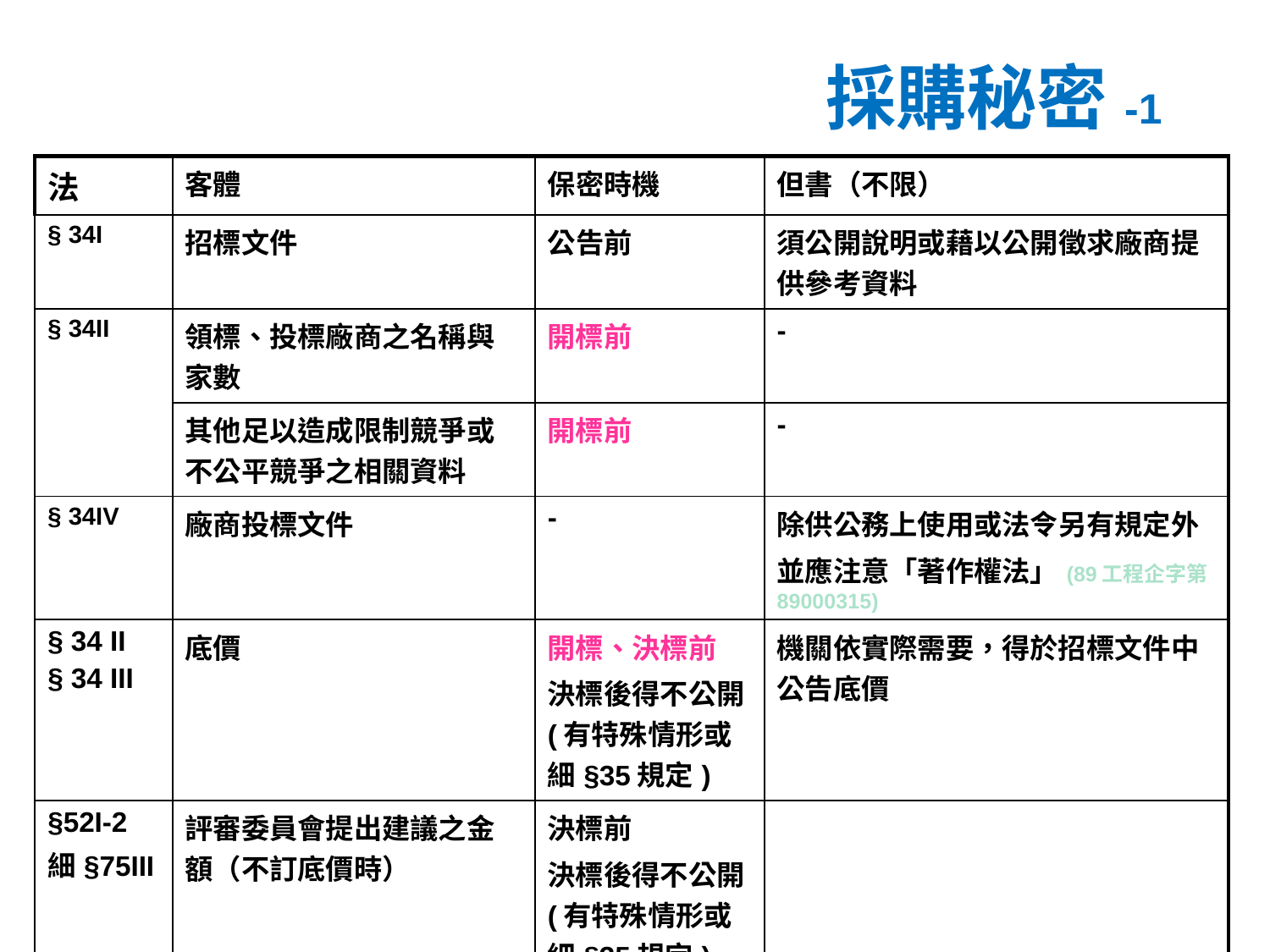

# 採購秘密-1
| 法 | 客體 | 保密時機 | 但書（不限） |
| --- | --- | --- | --- |
| § 34I | 招標文件 | 公告前 | 須公開說明或藉以公開徵求廠商提供參考資料 |
| § 34II | 領標、投標廠商之名稱與家數 | 開標前 | - |
|  | 其他足以造成限制競爭或不公平競爭之相關資料 | 開標前 | - |
| § 34IV | 廠商投標文件 | - | 除供公務上使用或法令另有規定外 並應注意「著作權法」(89工程企字第89000315) |
| § 34 II § 34 III | 底價 | 開標、決標前 決標後得不公開(有特殊情形或細§35規定) | 機關依實際需要，得於招標文件中公告底價 |
| §52I-2 細§75III | 評審委員會提出建議之金額（不訂底價時） | 決標前 決標後得不公開(有特殊情形或細§35規定) |  |
74